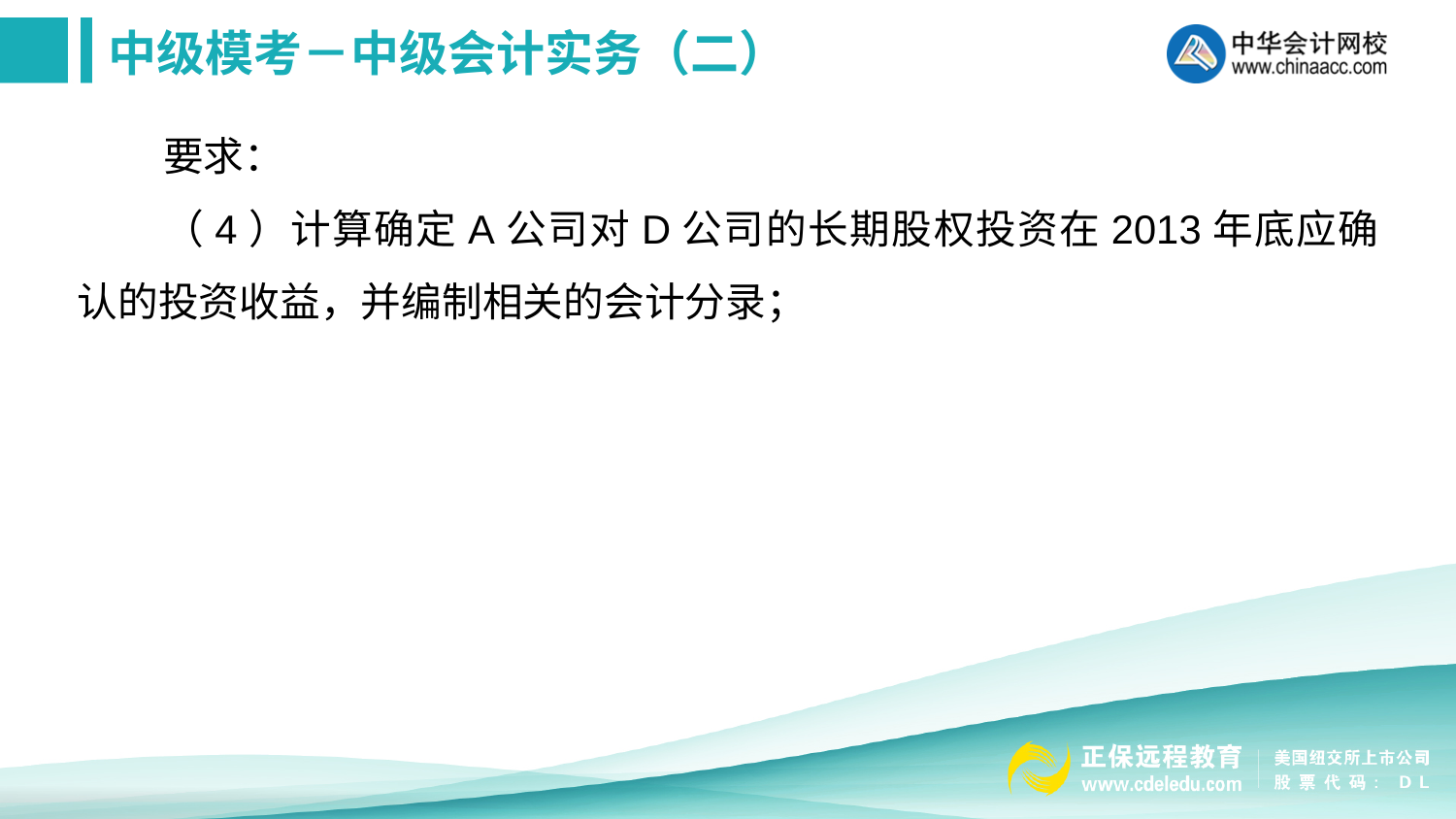

要求：
（4）计算确定A公司对D公司的长期股权投资在2013年底应确认的投资收益，并编制相关的会计分录；